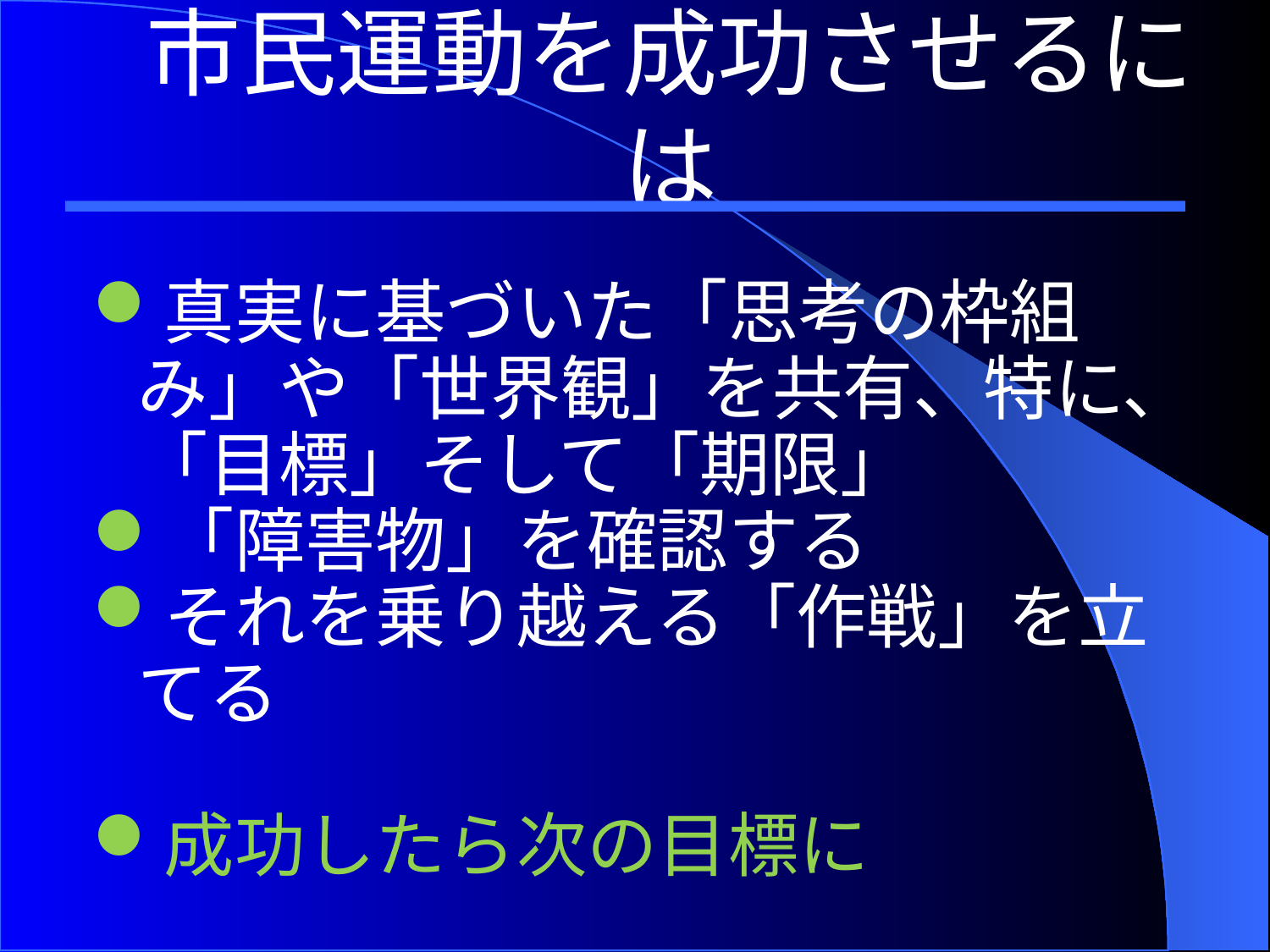

市民運動を成功させるには

真実に基づいた「思考の枠組み」や「世界観」を共有、特に、「目標」そして「期限」
「障害物」を確認する
それを乗り越える「作戦」を立てる

成功したら次の目標に